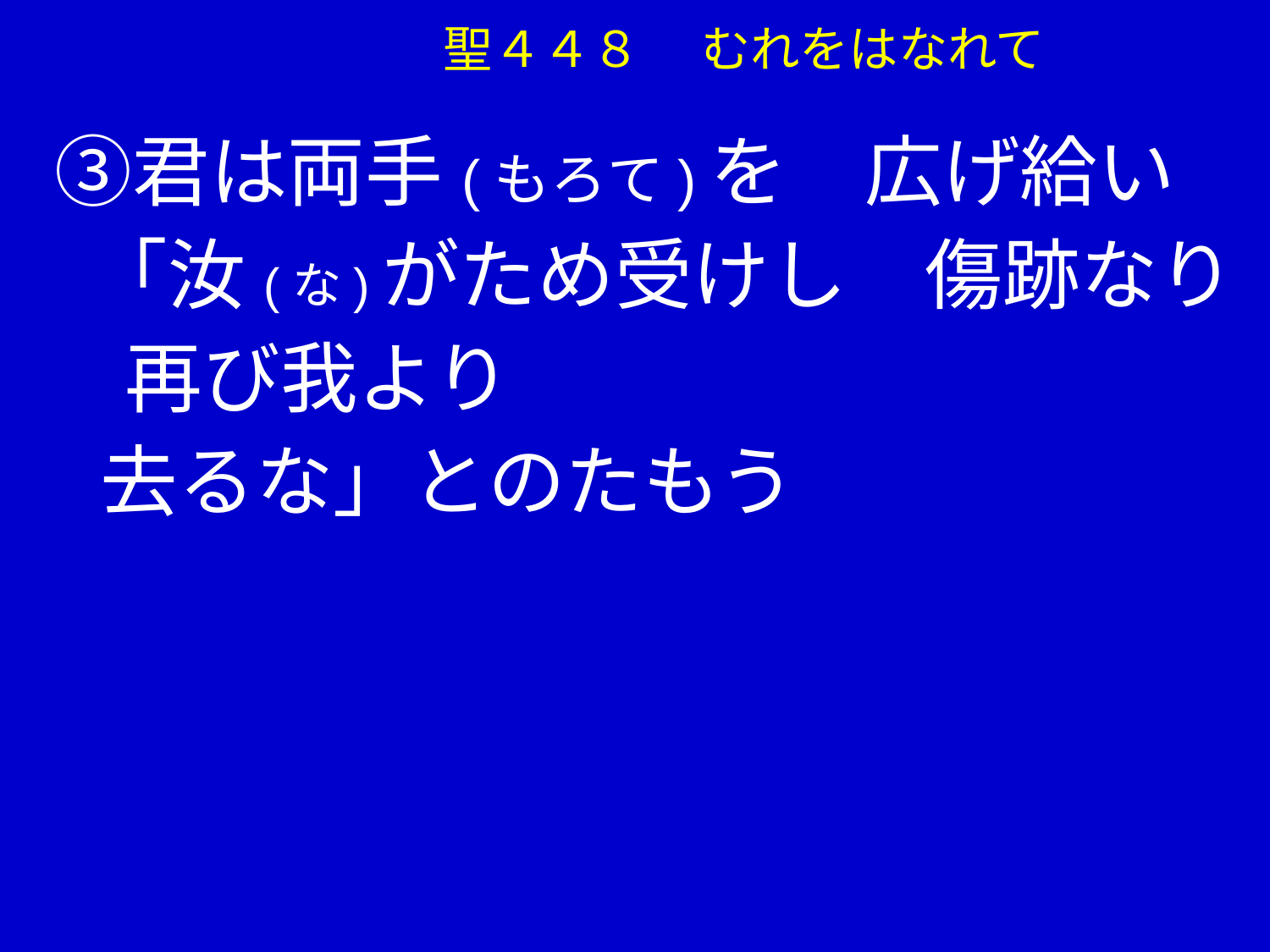

聖４４８ 　むれをはなれて
　③君は両手(もろて)を　広げ給い
　「汝(な)がため受けし　傷跡なり
　  再び我より
    去るな」とのたもう